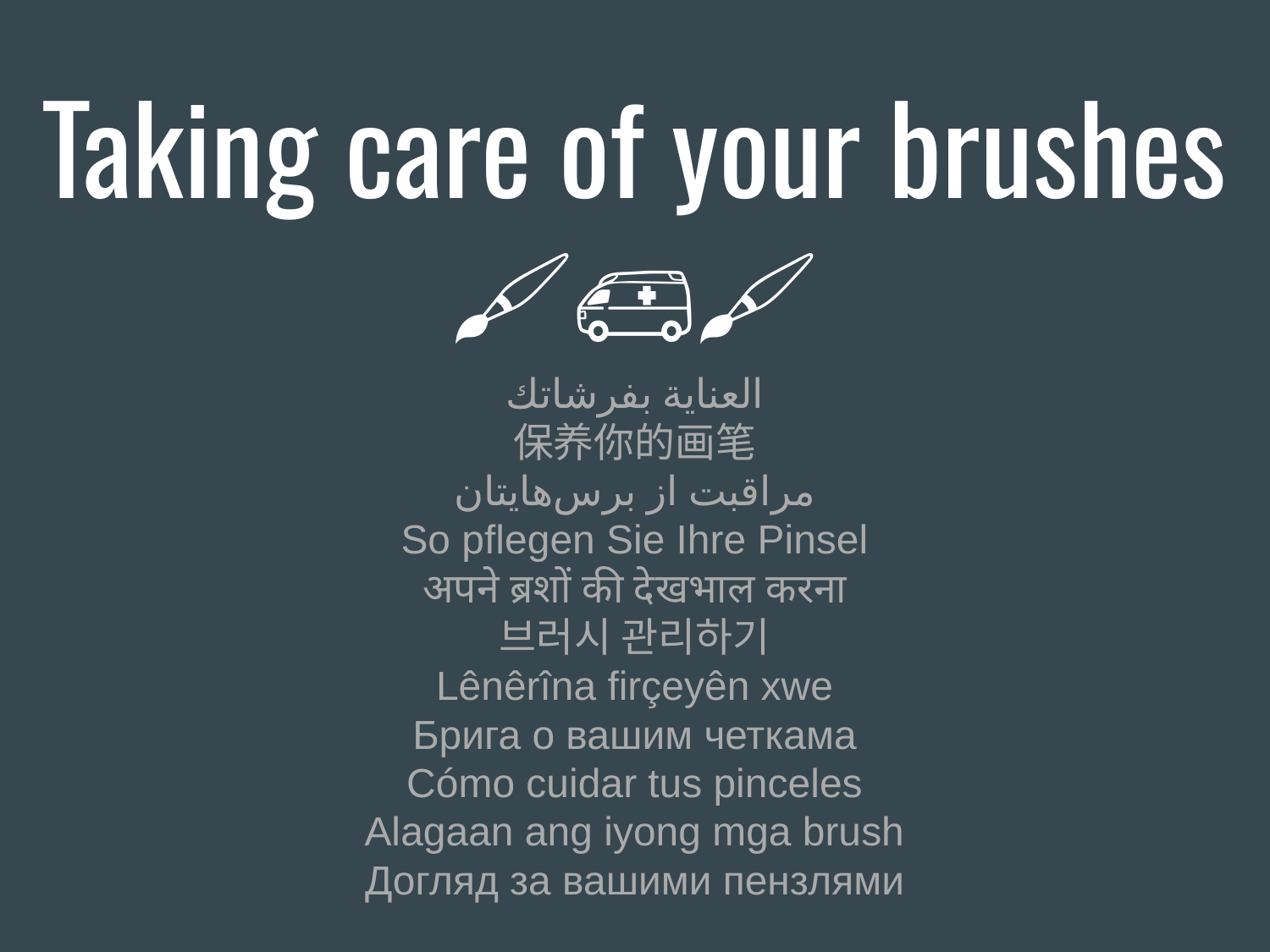

Taking care of your brushes
🖌️🚑🖌️
العناية بفرشاتك
保养你的画笔
مراقبت از برس‌هایتان
So pflegen Sie Ihre Pinsel
अपने ब्रशों की देखभाल करना
브러시 관리하기
Lênêrîna firçeyên xwe
Брига о вашим четкама
Cómo cuidar tus pinceles
Alagaan ang iyong mga brush
Догляд за вашими пензлями